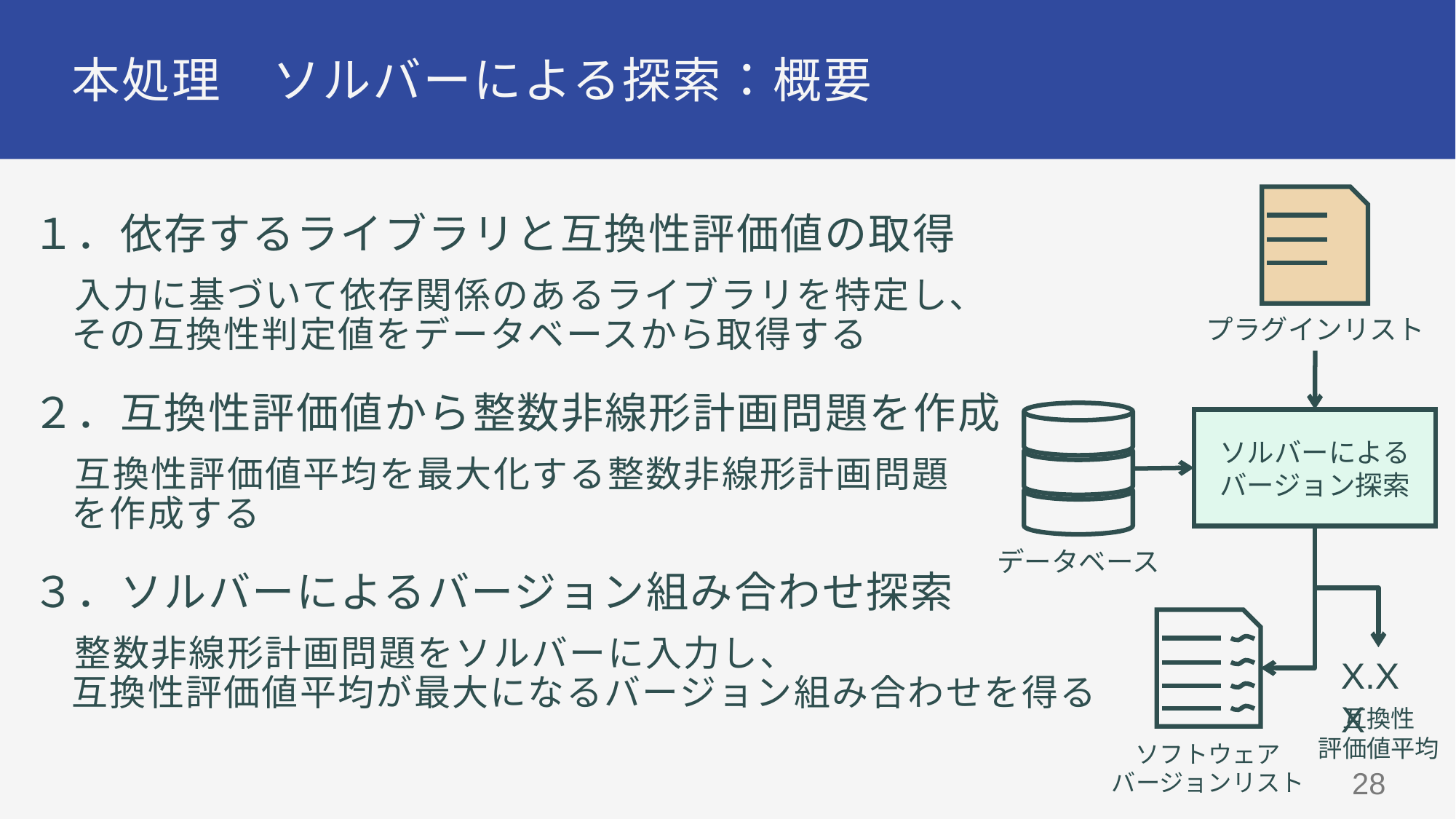

# 本処理　ソルバーによる探索：概要

１．依存するライブラリと互換性評価値の取得
入力に基づいて依存関係のあるライブラリを特定し、
その互換性判定値をデータベースから取得する
２．互換性評価値から整数非線形計画問題を作成
互換性評価値平均を最大化する整数非線形計画問題
を作成する
３．ソルバーによるバージョン組み合わせ探索
整数非線形計画問題をソルバーに入力し、
互換性評価値平均が最大になるバージョン組み合わせを得る

プラグインリスト

ソルバーによる
バージョン探索
データベース

X.XX
互換性
評価値平均
ソフトウェア
バージョンリスト
28